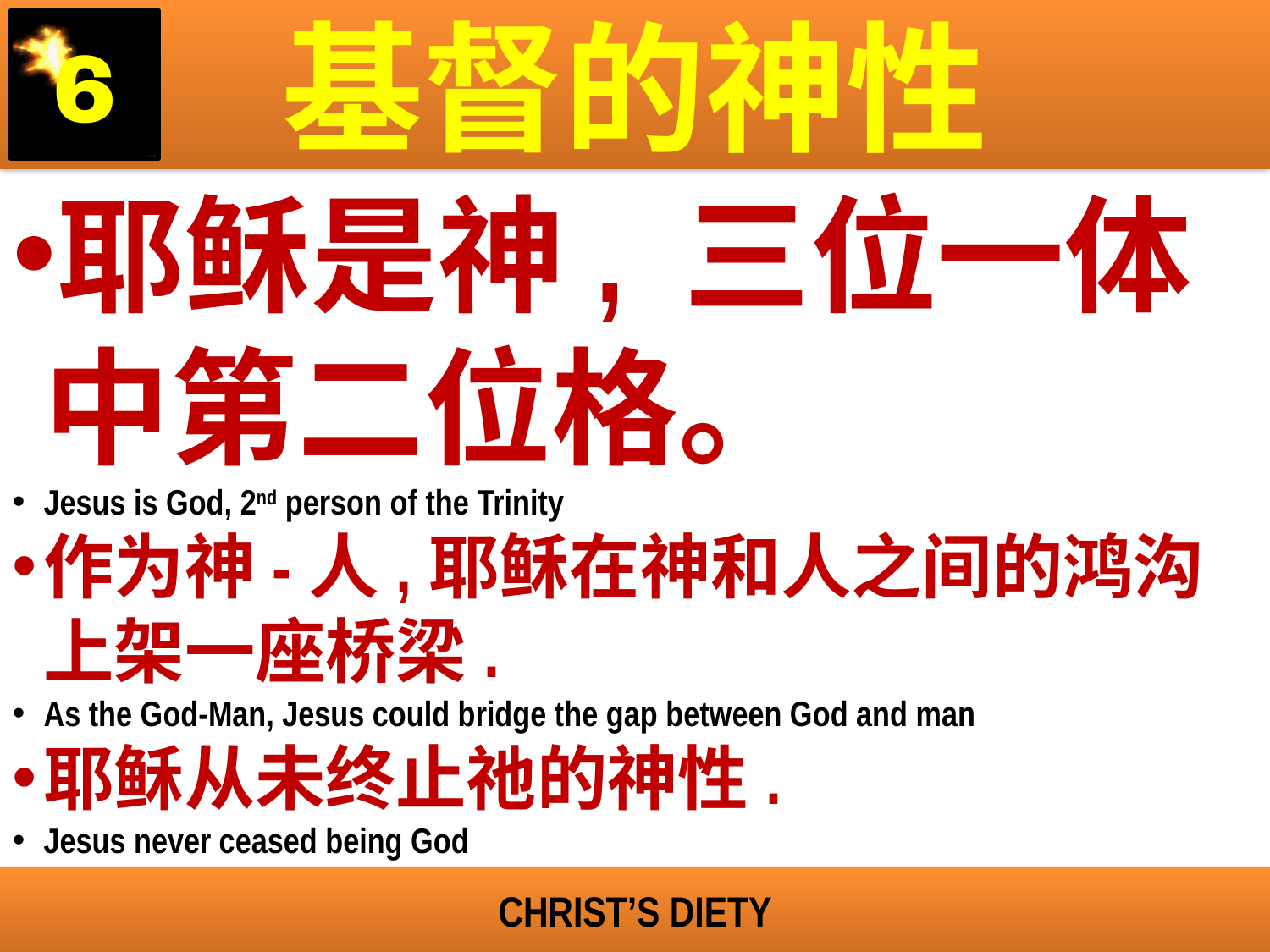

基督的神性
6
耶稣是神, 三位一体中第二位格。
Jesus is God, 2nd person of the Trinity
作为神-人,耶稣在神和人之间的鸿沟上架一座桥梁.
As the God-Man, Jesus could bridge the gap between God and man
耶稣从未终止祂的神性.
Jesus never ceased being God
CHRIST’S DIETY